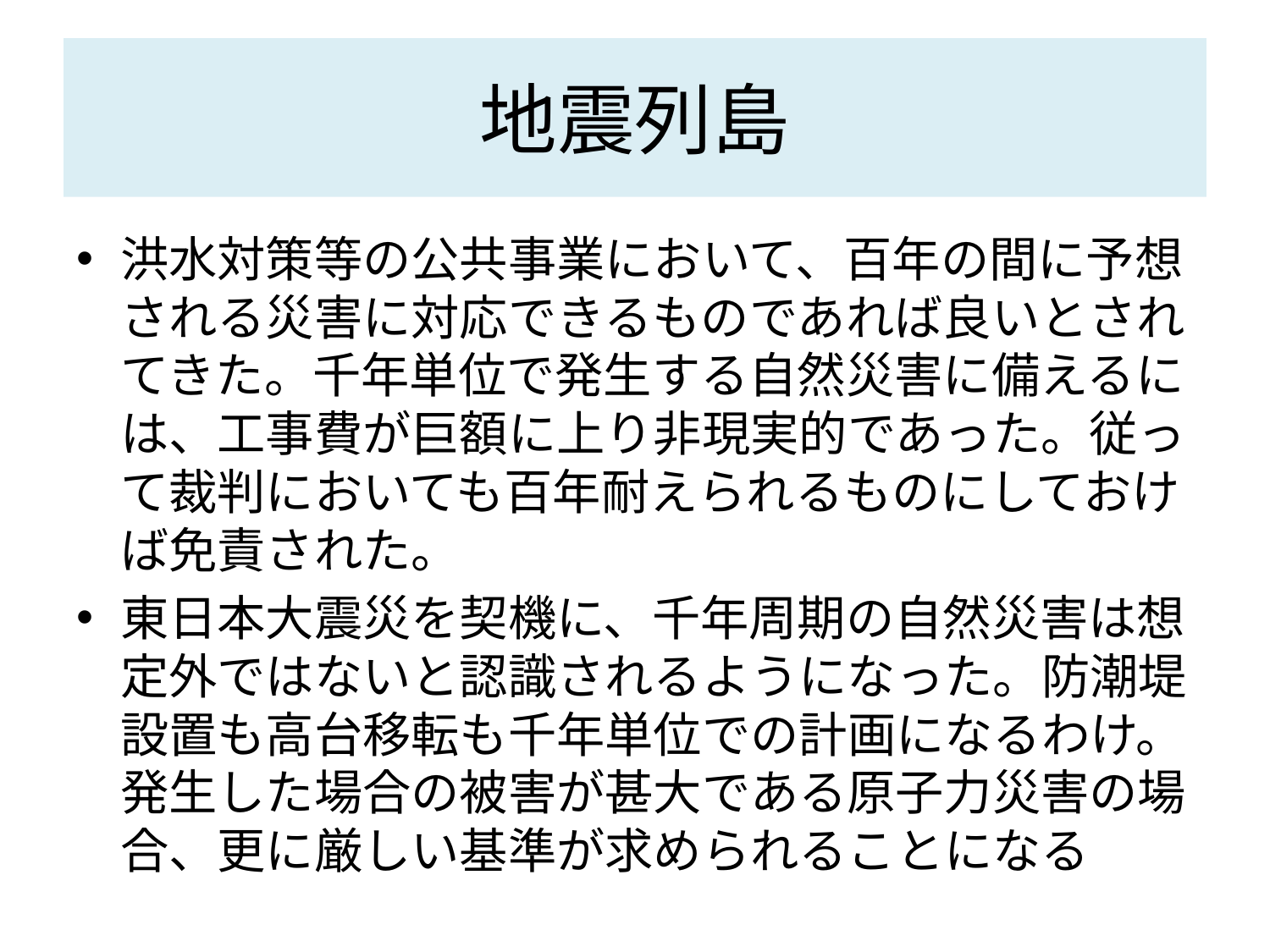

# 地震列島
洪水対策等の公共事業において、百年の間に予想される災害に対応できるものであれば良いとされてきた。千年単位で発生する自然災害に備えるには、工事費が巨額に上り非現実的であった。従って裁判においても百年耐えられるものにしておけば免責された。
東日本大震災を契機に、千年周期の自然災害は想定外ではないと認識されるようになった。防潮堤設置も高台移転も千年単位での計画になるわけ。発生した場合の被害が甚大である原子力災害の場合、更に厳しい基準が求められることになる